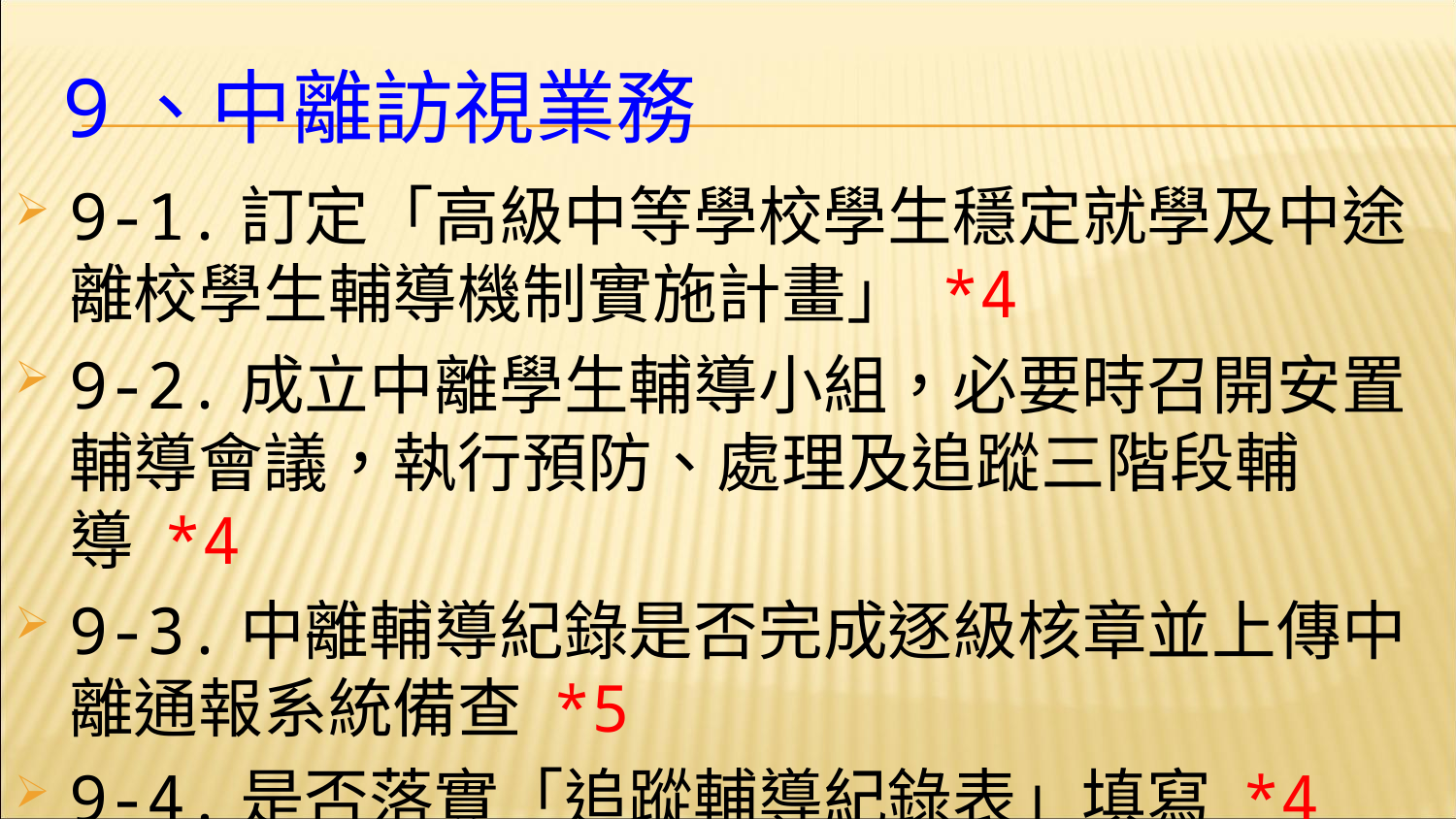

# 9、中離訪視業務
9-1.訂定「高級中等學校學生穩定就學及中途離校學生輔導機制實施計畫」 *4
9-2.成立中離學生輔導小組，必要時召開安置輔導會議，執行預防、處理及追蹤三階段輔導 *4
9-3.中離輔導紀錄是否完成逐級核章並上傳中離通報系統備查 *5
9-4.是否落實「追蹤輔導紀錄表」填寫 *4